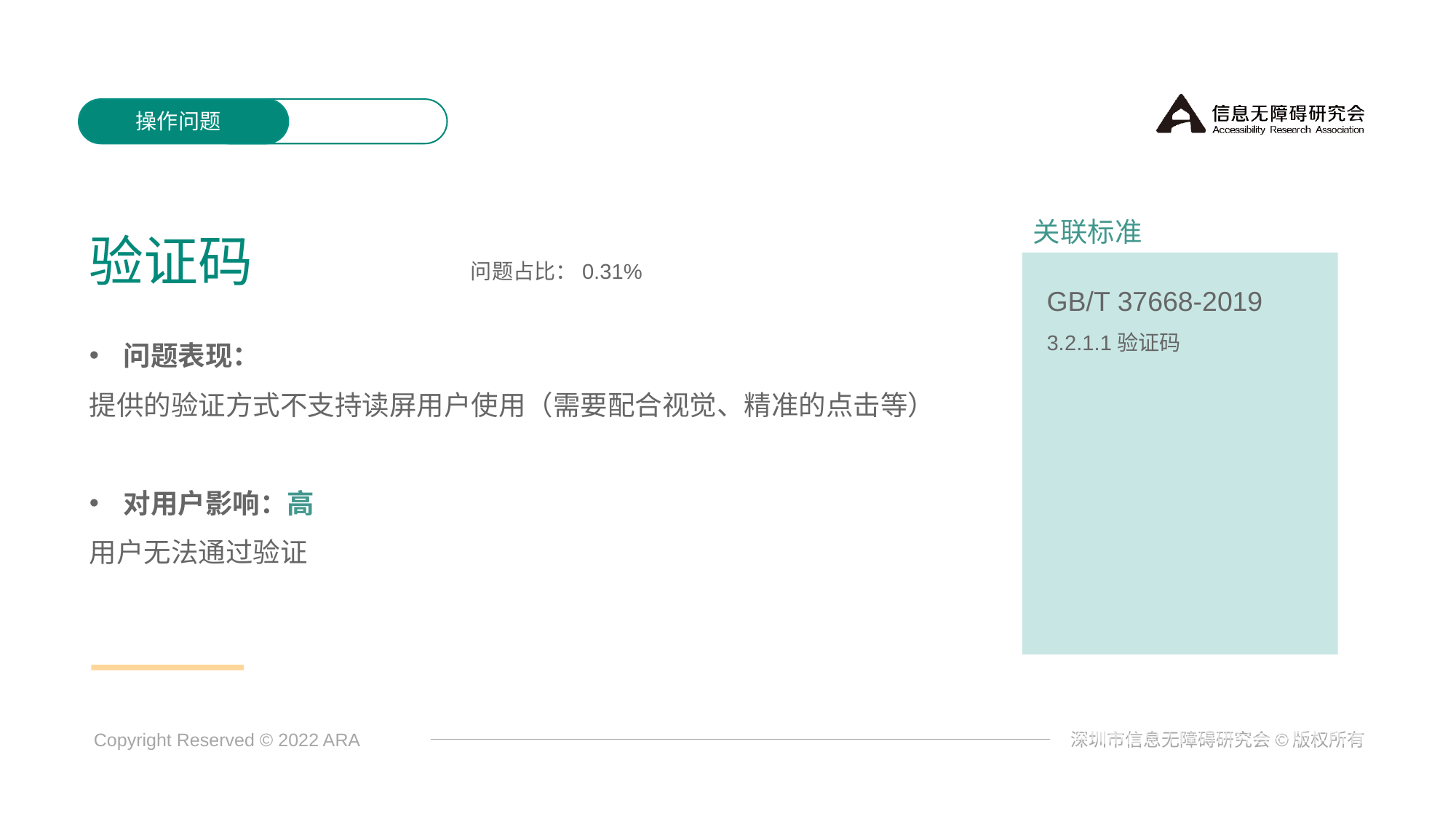

操作问题
关联标准
验证码
问题占比：0.31%

GB/T 37668-2019
3.2.1.1验证码
问题表现：
提供的验证方式不支持读屏用户使用（需要配合视觉、精准的点击等）

对用户影响：高
用户无法通过验证

深圳市信息无障碍研究会©版权所有